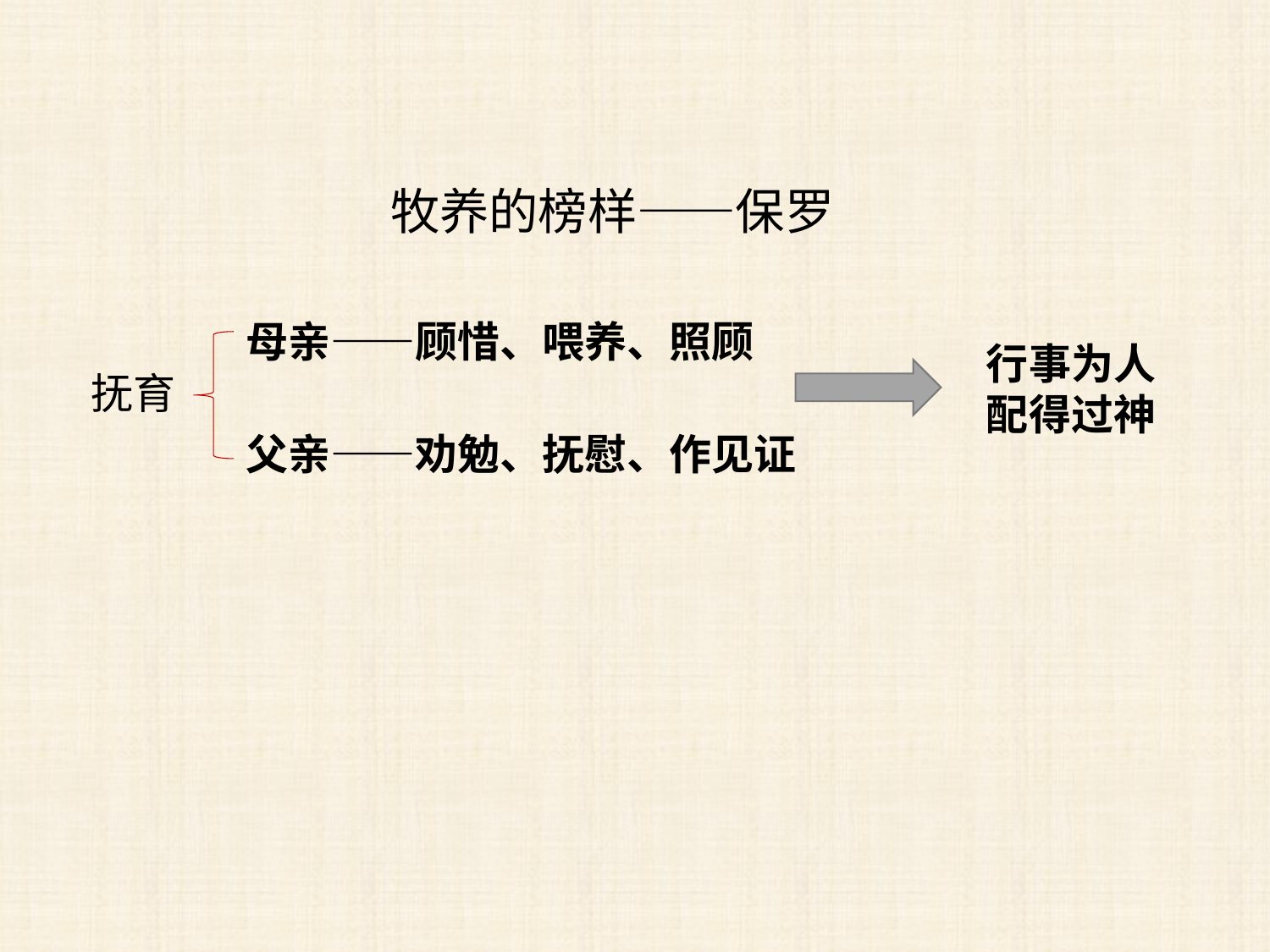

牧养的榜样——保罗
母亲——顾惜、喂养、照顾
行事为人配得过神

抚育
父亲——劝勉、抚慰、作见证